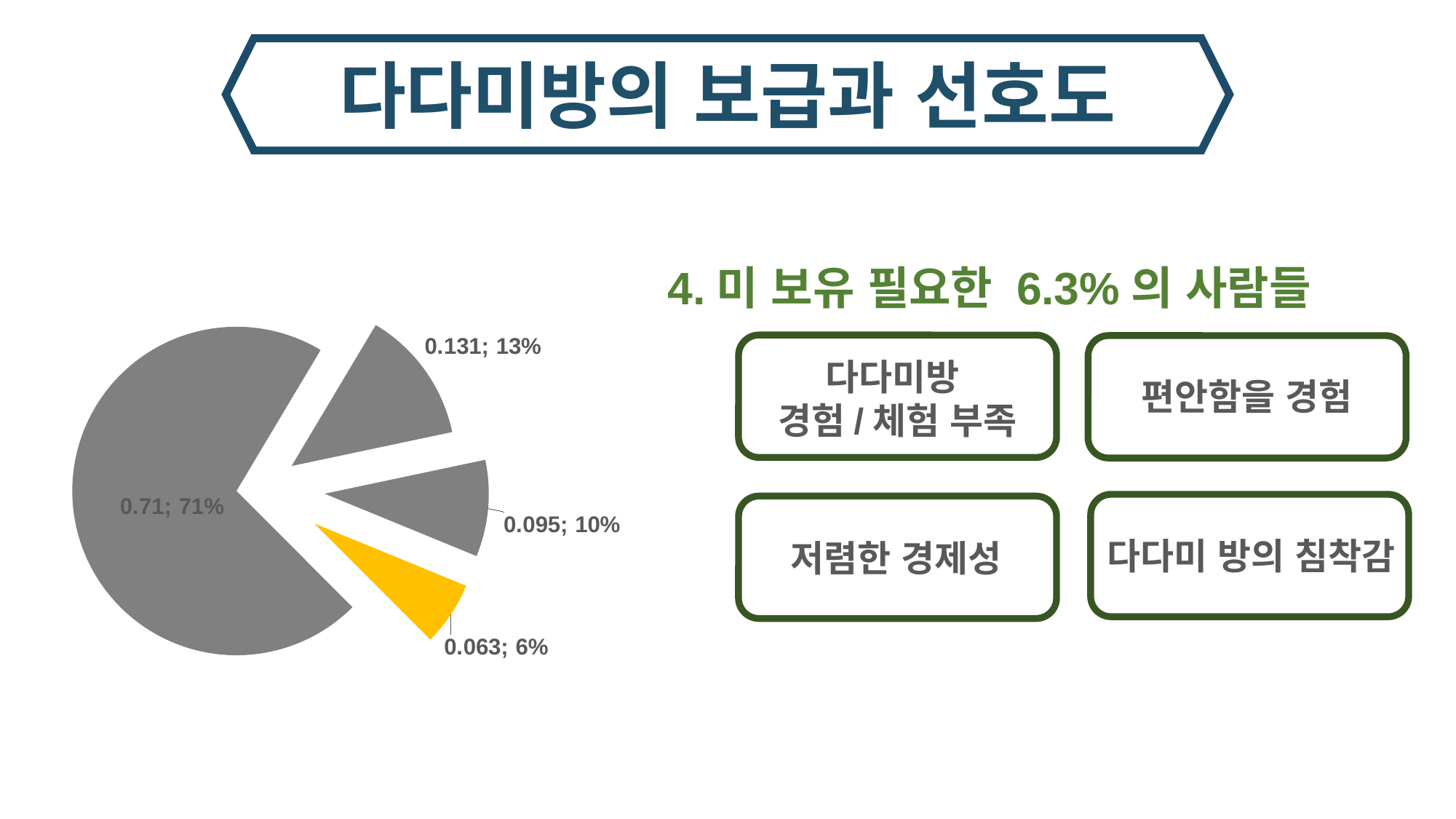

다다미방의 보급과 선호도

### Chart

| Category | 선호도 조사 |
|---|---|
| 보유 및 필요성을 느낌 | 0.71 |
| 미 보유 및 필요성을 느끼지 않음 | 0.131 |
| 보유 및 필요성을 느끼지 않음 | 0.095 |
| 미 보유 및 필요성을 느낌 | 0.063 |
4.미 보유 필요한 6.3%의 사람들

다다미방
경험/체험 부족
편안함을 경험

다다미 방의 침착감
저렴한 경제성